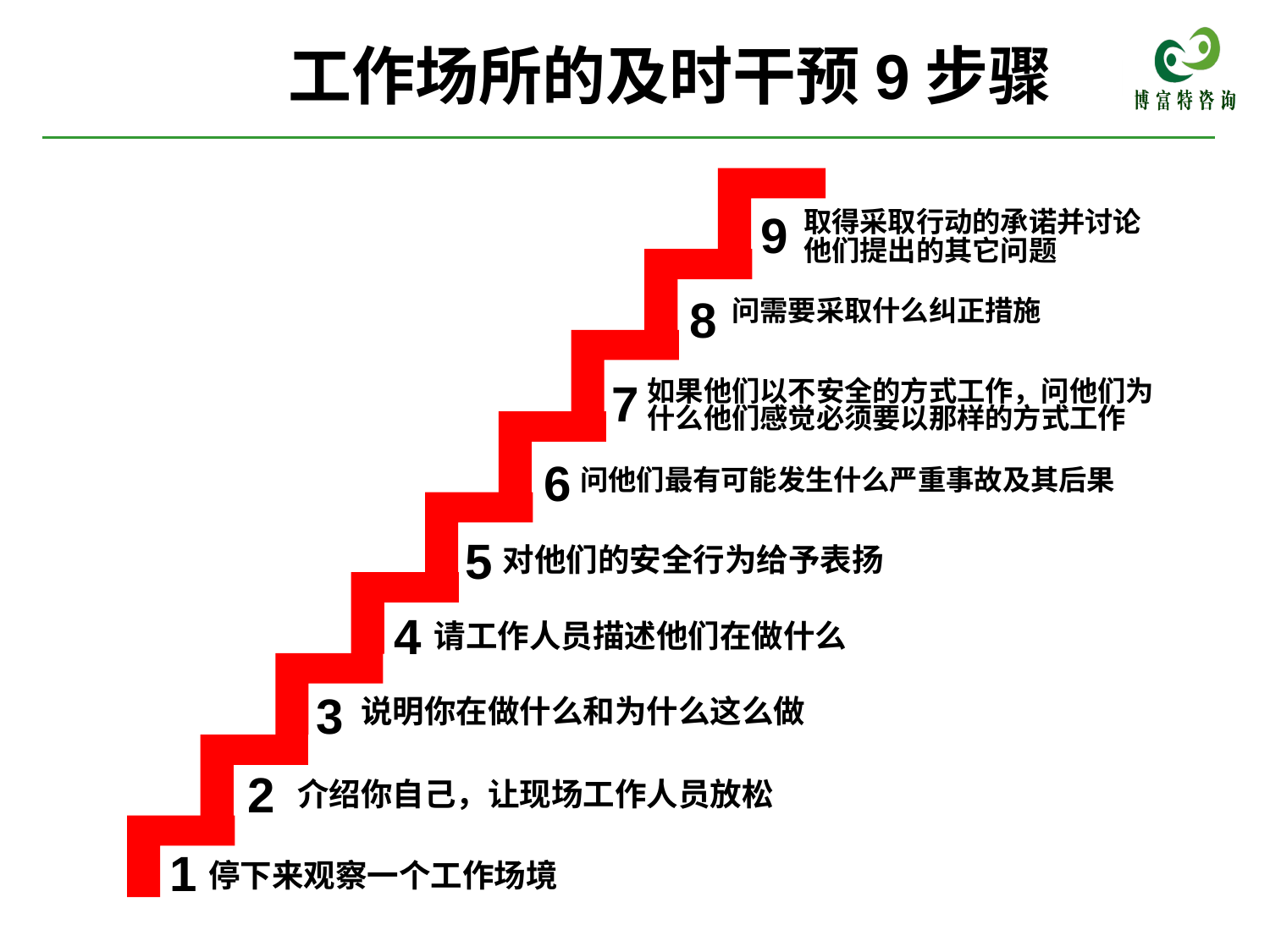

工作场所的及时干预9步骤

9

8

7

6

5

4

3

2

1
取得采取行动的承诺并讨论他们提出的其它问题
问需要采取什么纠正措施
如果他们以不安全的方式工作，问他们为什么他们感觉必须要以那样的方式工作
问他们最有可能发生什么严重事故及其后果
对他们的安全行为给予表扬

请工作人员描述他们在做什么
说明你在做什么和为什么这么做
介绍你自己，让现场工作人员放松
停下来观察一个工作场境